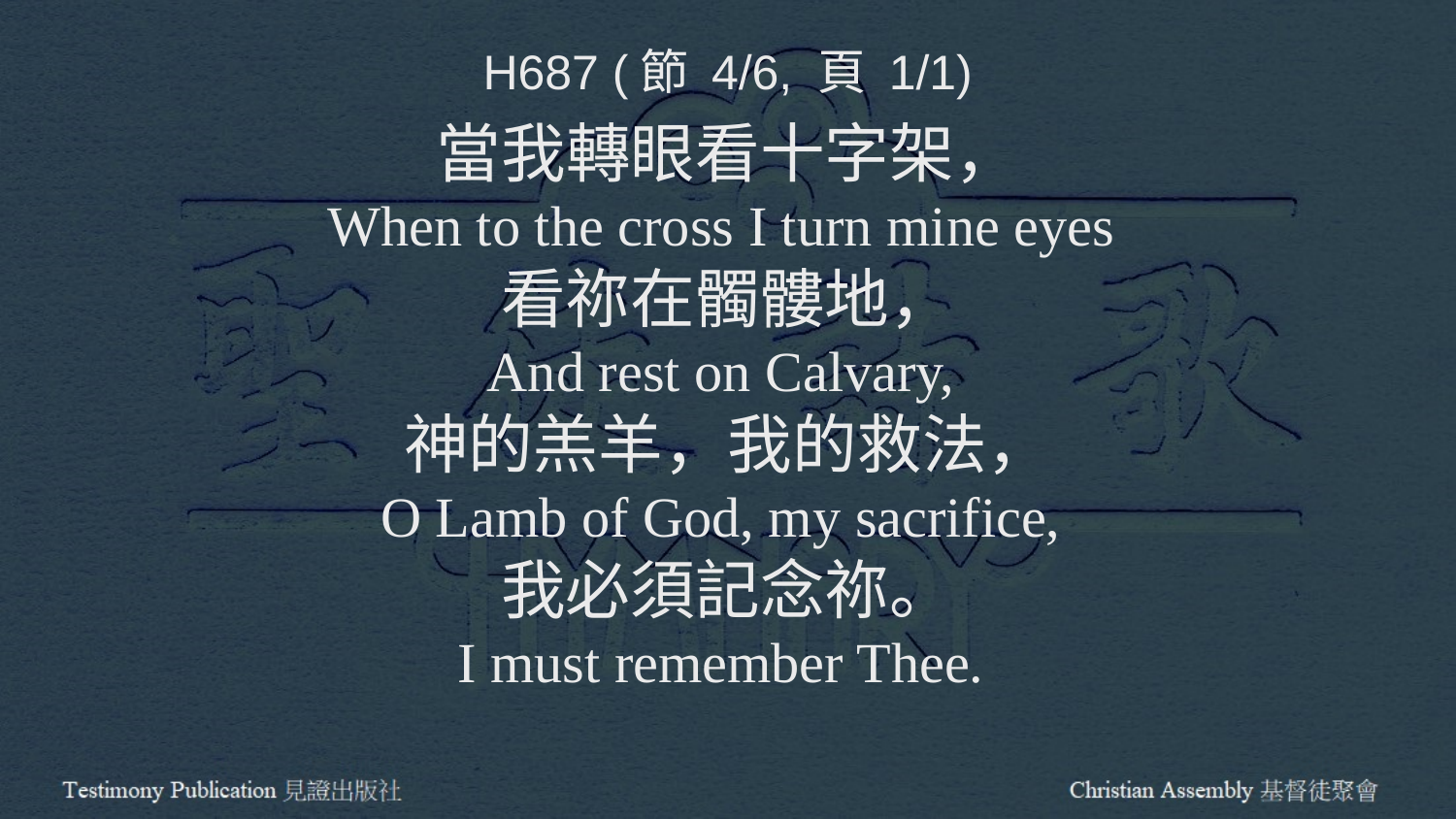

H687 (節 4/6, 頁 1/1)
當我轉眼看十字架，
When to the cross I turn mine eyes
看祢在髑髏地，
And rest on Calvary,
神的羔羊，我的救法，
O Lamb of God, my sacrifice,
我必須記念祢。
I must remember Thee.